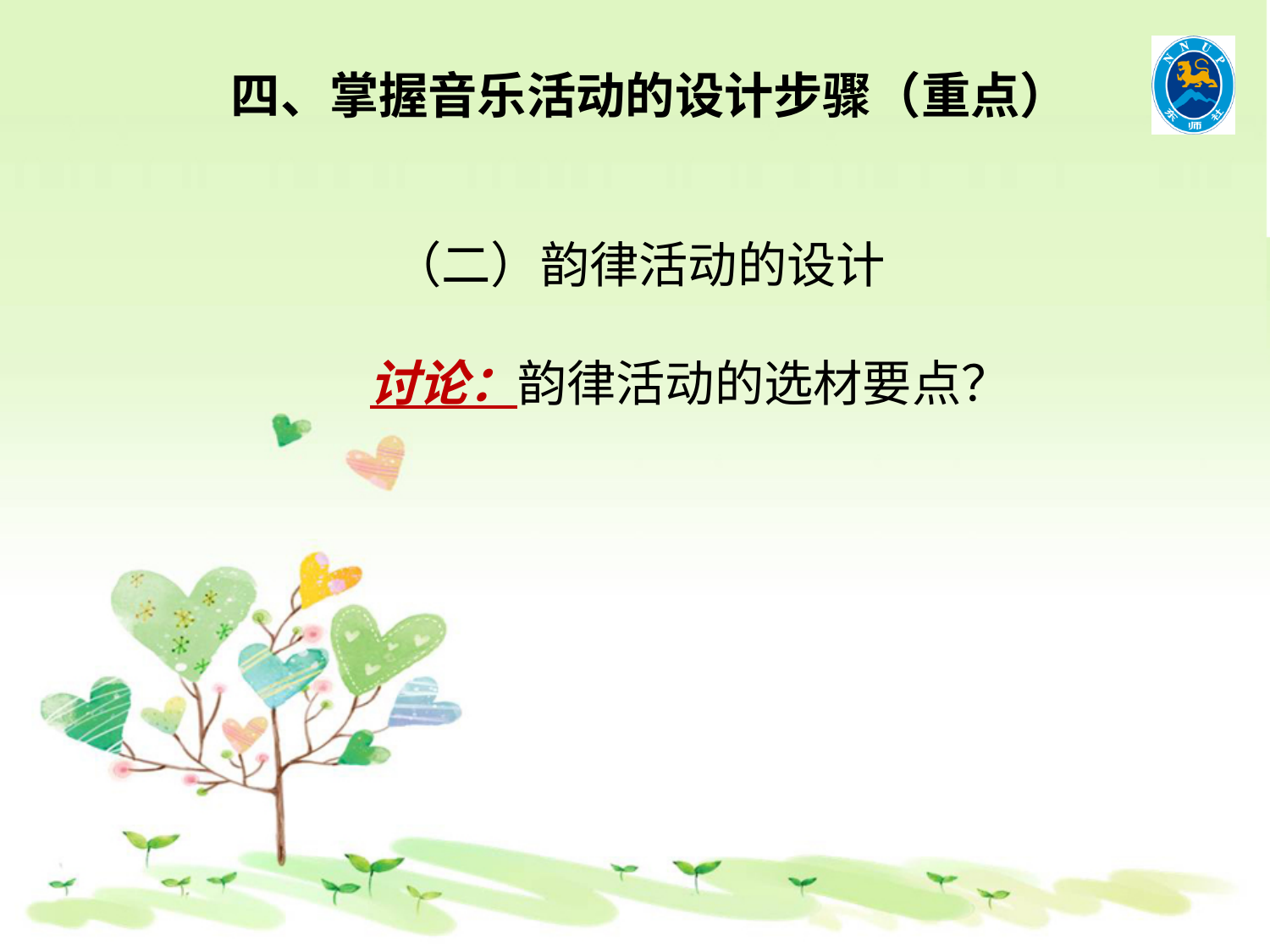

四、掌握音乐活动的设计步骤（重点）
 （二）韵律活动的设计
讨论：韵律活动的选材要点？